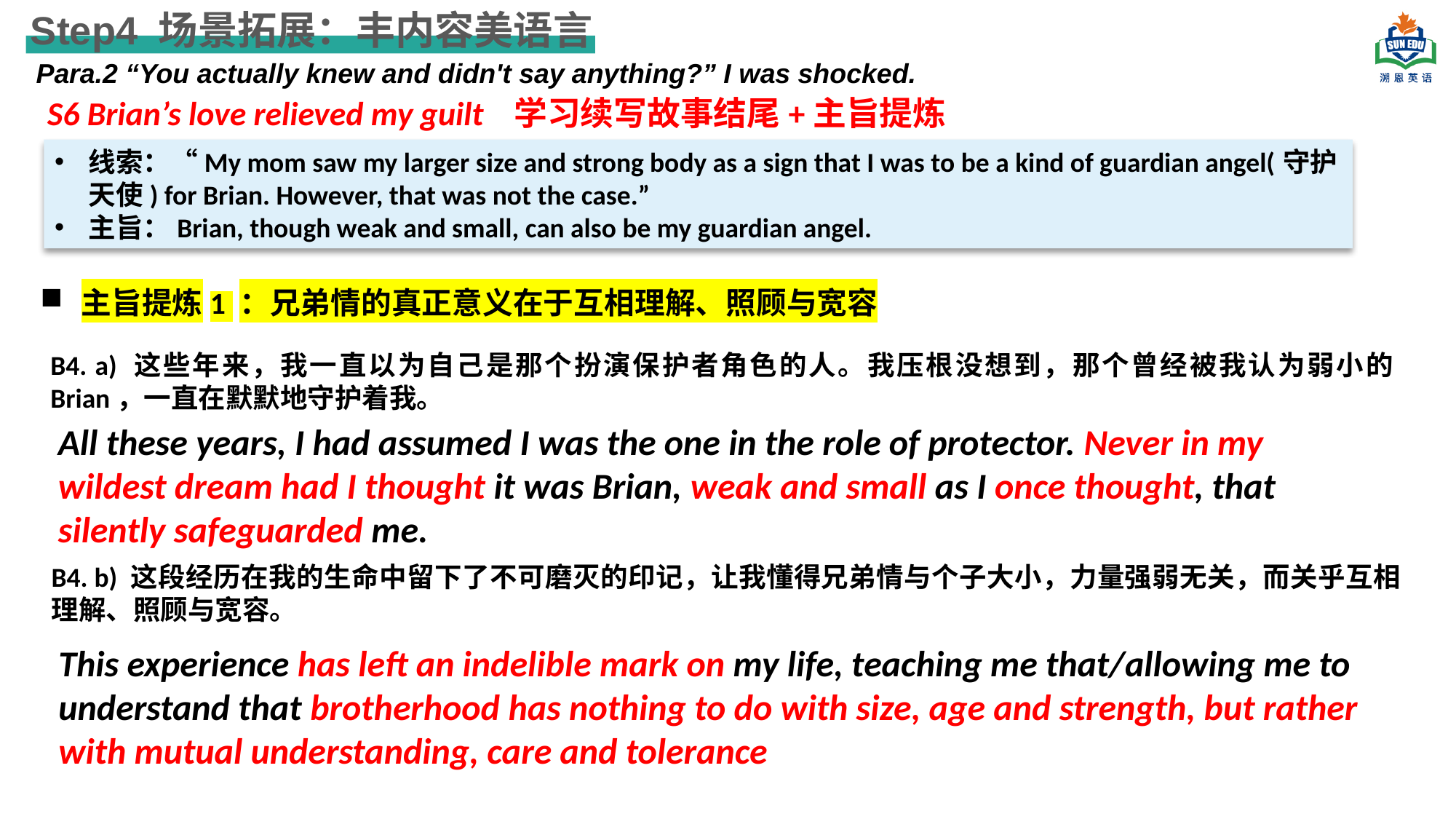

Step4 场景拓展：丰内容美语言

Para.2 “You actually knew and didn't say anything?” I was shocked.
S6 Brian’s love relieved my guilt   学习续写故事结尾+主旨提炼
线索：“My mom saw my larger size and strong body as a sign that I was to be a kind of guardian angel(守护天使) for Brian. However, that was not the case.”
主旨：Brian, though weak and small, can also be my guardian angel.
主旨提炼1 ：兄弟情的真正意义在于互相理解、照顾与宽容
B4. a) 这些年来，我一直以为自己是那个扮演保护者角色的人。我压根没想到，那个曾经被我认为弱小的Brian，一直在默默地守护着我。
All these years, I had assumed I was the one in the role of protector. Never in my wildest dream had I thought it was Brian, weak and small as I once thought, that silently safeguarded me.
B4. b) 这段经历在我的生命中留下了不可磨灭的印记，让我懂得兄弟情与个子大小，力量强弱无关，而关乎互相理解、照顾与宽容。
This experience has left an indelible mark on my life, teaching me that/allowing me to understand that brotherhood has nothing to do with size, age and strength, but rather with mutual understanding, care and tolerance